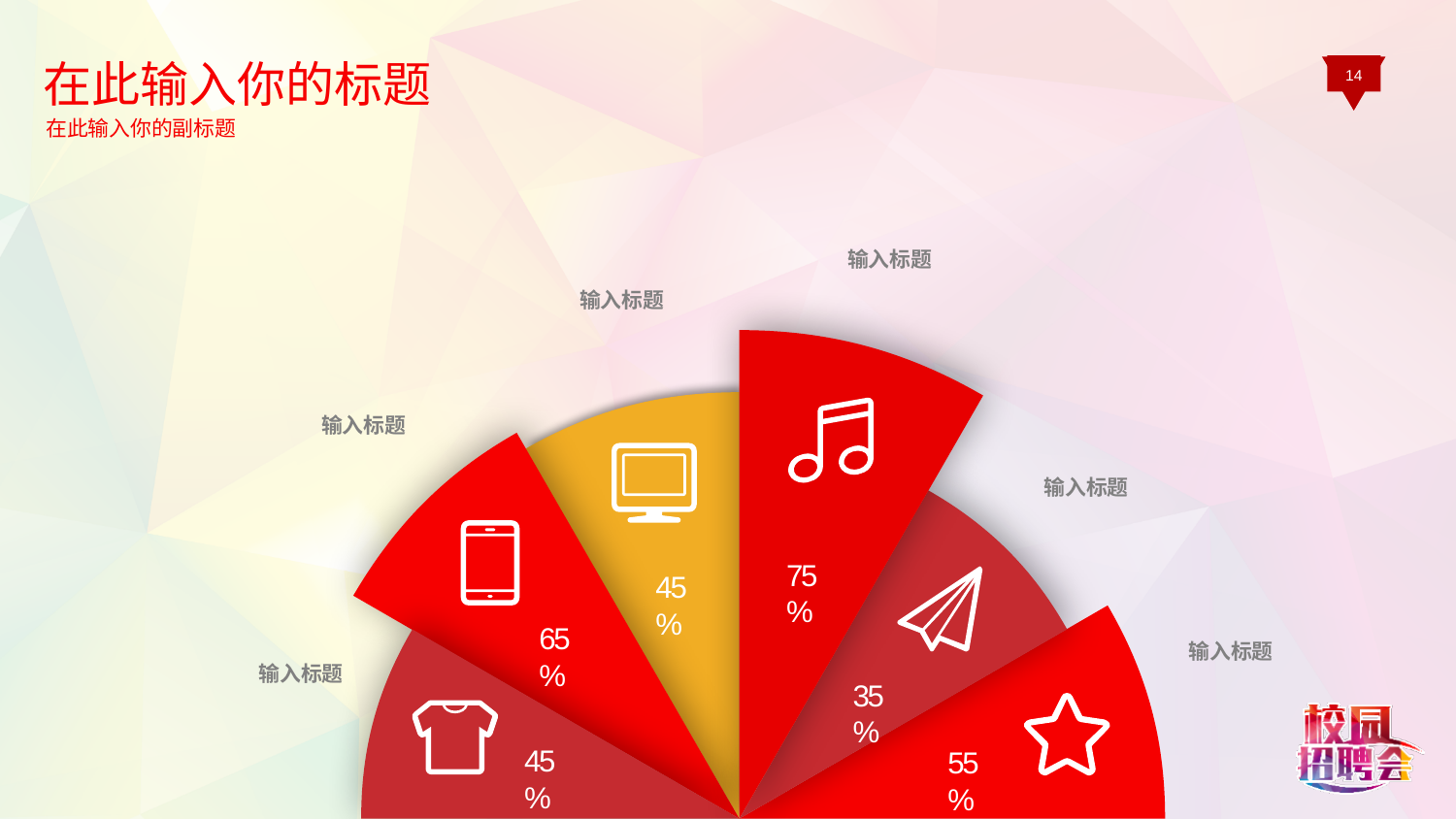

在此输入你的标题
在此输入你的副标题
14

输入标题
输入标题

输入标题

输入标题

75%
45%

65%
输入标题
输入标题
35%

45%
55%